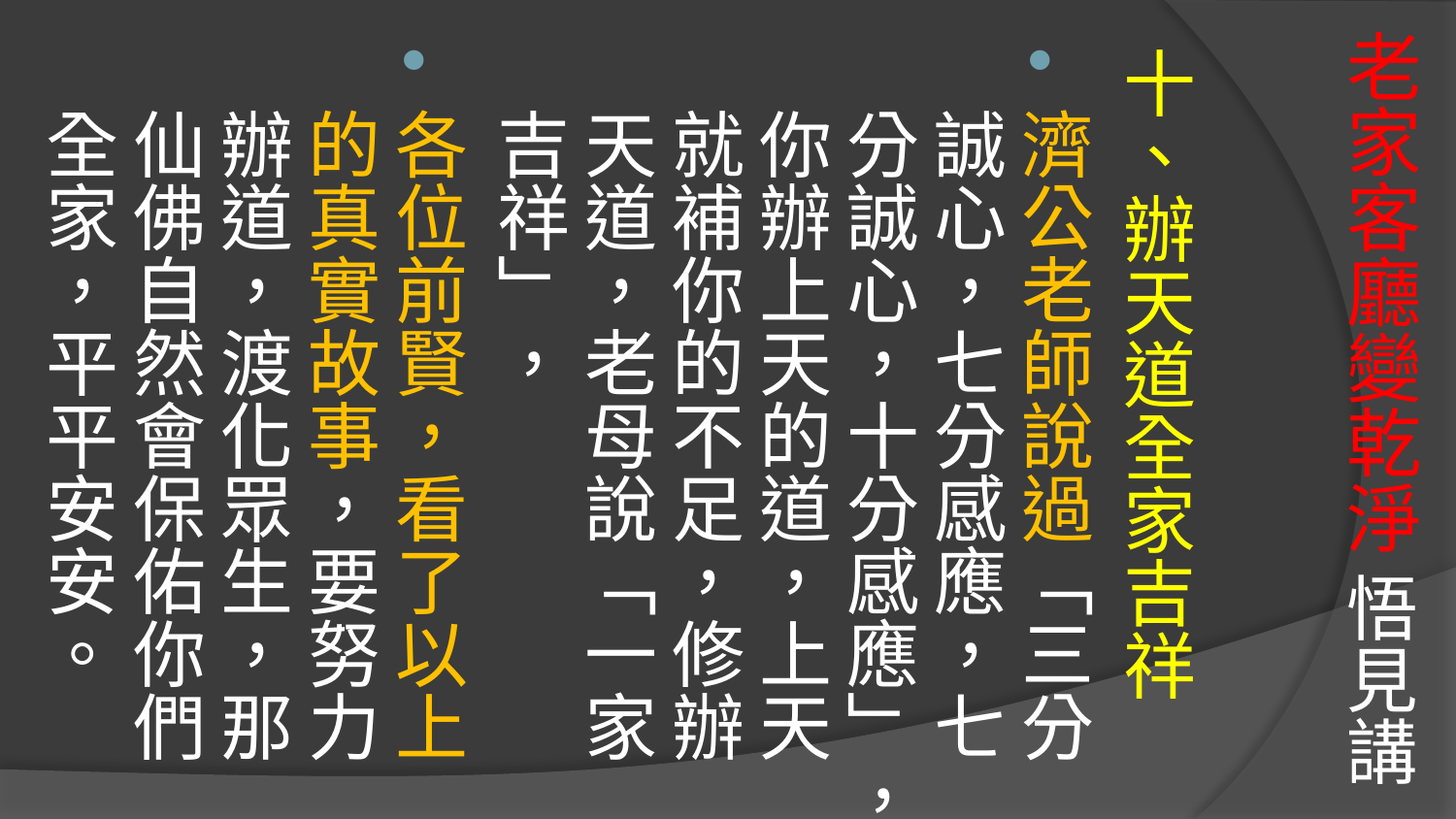

# 老家客廳變乾淨 悟見講
十、辦天道全家吉祥
濟公老師說過「三分誠心，七分感應，七分誠心，十分感應」，你辦上天的道，上天就補你的不足，修辦天道，老母說「一家吉祥」，
各位前賢，看了以上的真實故事，要努力辦道，渡化眾生，那仙佛自然會保佑你們全家，平平安安。